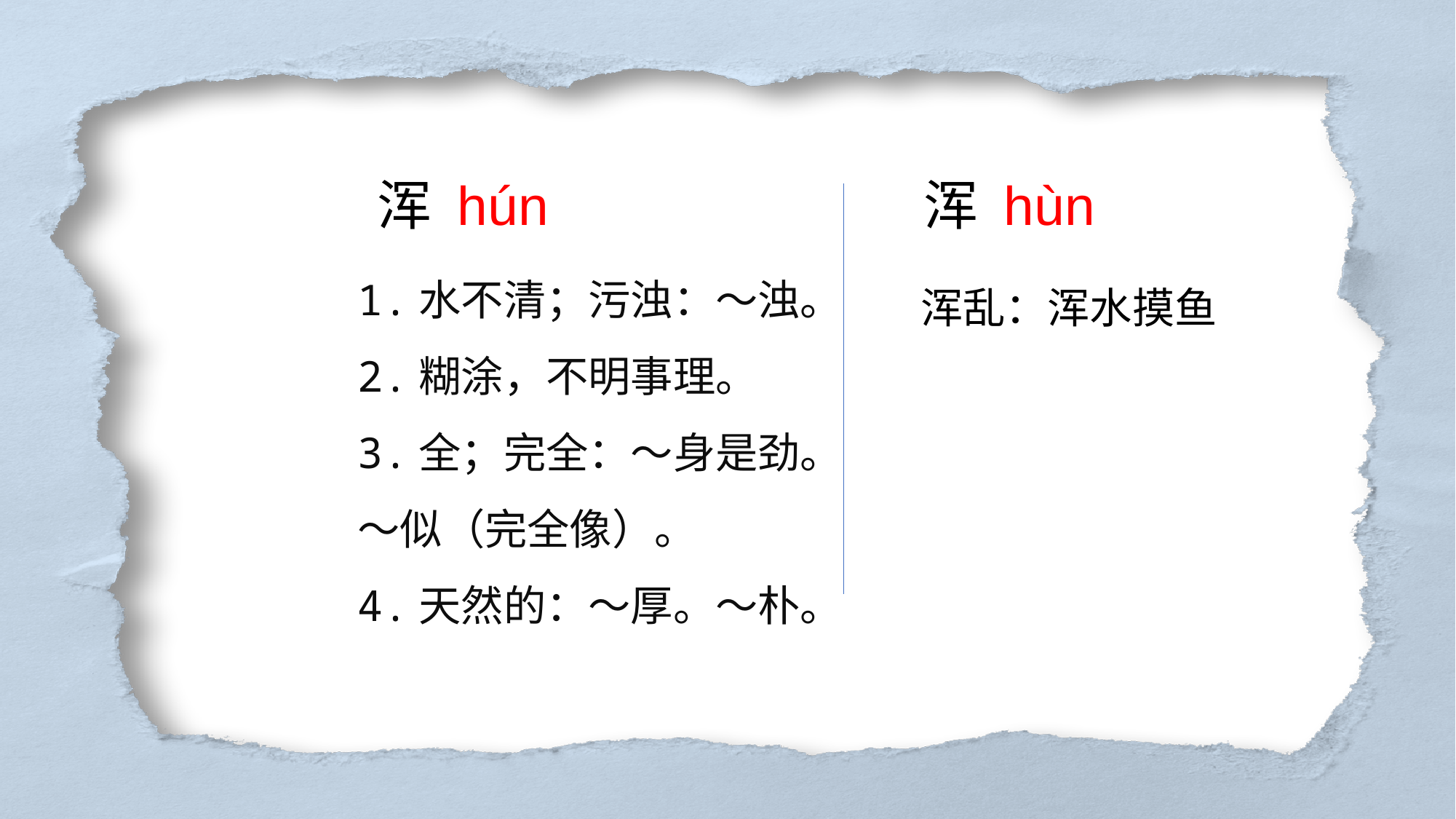

浑 hùn
浑 hún
1.水不清；污浊：～浊。
2.糊涂，不明事理。
3.全；完全：～身是劲。
～似（完全像）。
4.天然的：～厚。～朴。

浑乱：浑水摸鱼